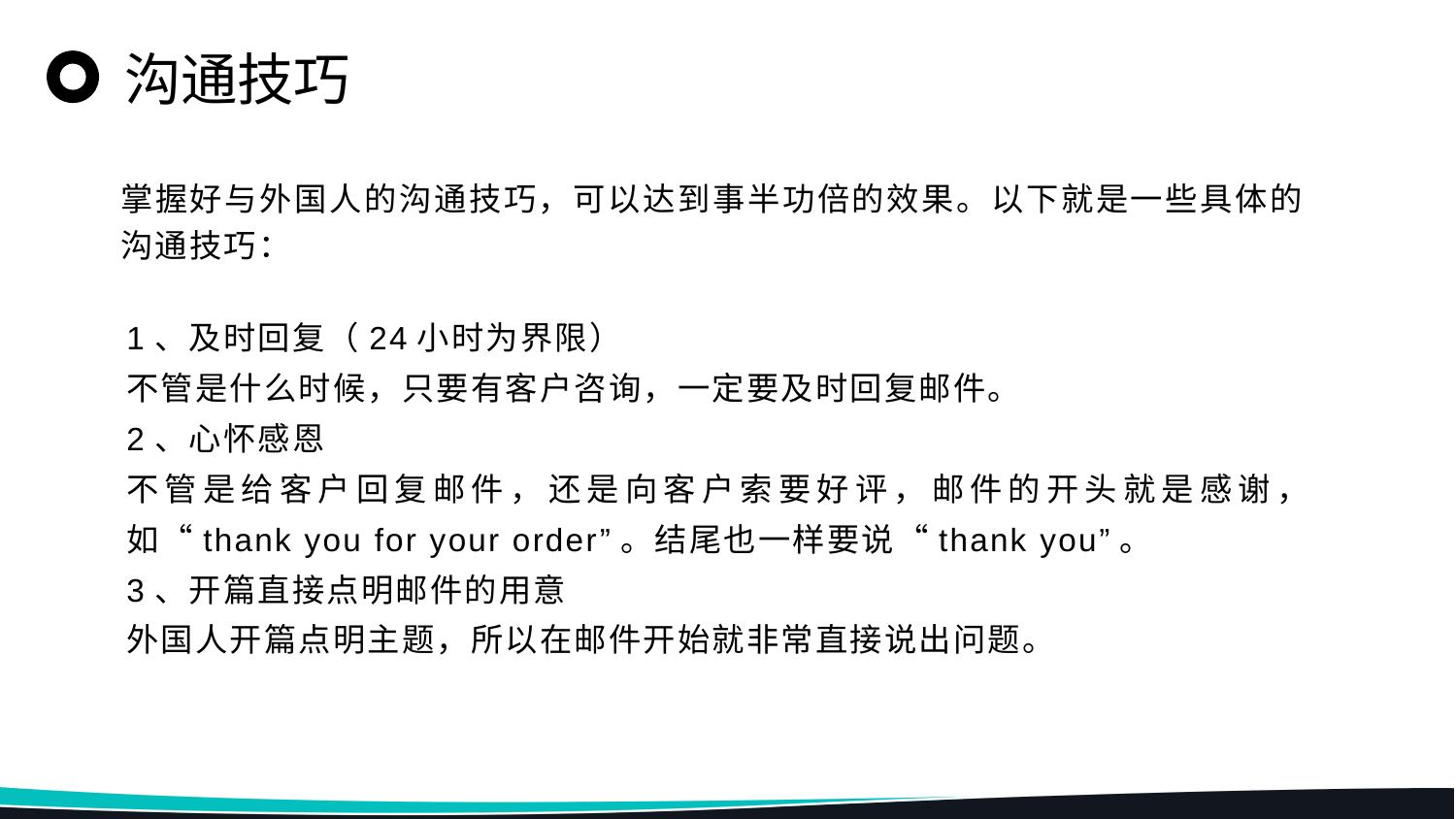

沟通技巧
掌握好与外国人的沟通技巧，可以达到事半功倍的效果。以下就是一些具体的沟通技巧：
1、及时回复（24小时为界限）
不管是什么时候，只要有客户咨询，一定要及时回复邮件。
2、心怀感恩
不管是给客户回复邮件，还是向客户索要好评，邮件的开头就是感谢，如“thank you for your order”。结尾也一样要说“thank you”。
3、开篇直接点明邮件的用意
外国人开篇点明主题，所以在邮件开始就非常直接说出问题。